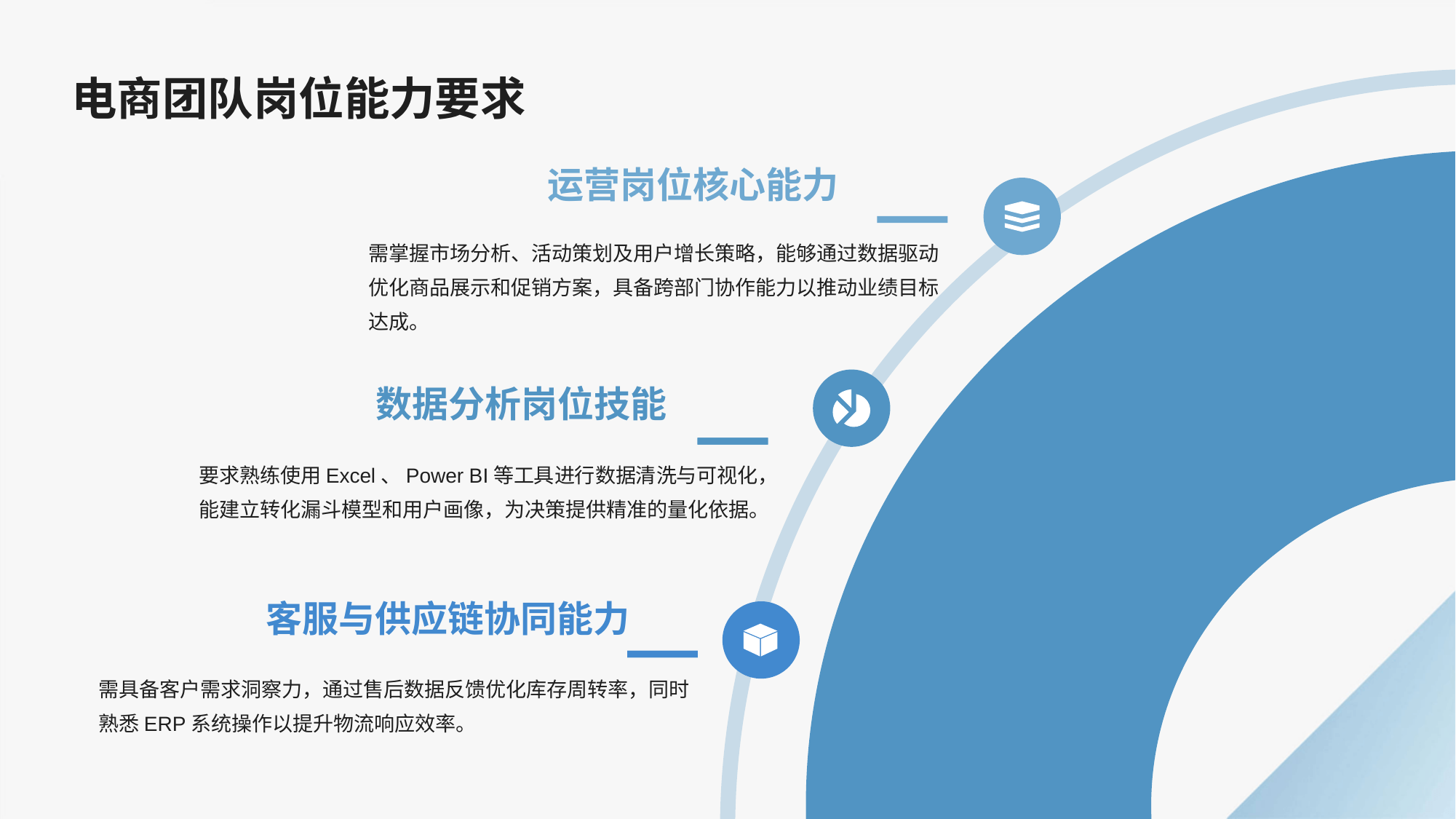

电商团队岗位能力要求

运营岗位核心能力

需掌握市场分析、活动策划及用户增长策略，能够通过数据驱动优化商品展示和促销方案，具备跨部门协作能力以推动业绩目标达成。

数据分析岗位技能

要求熟练使用Excel、Power BI等工具进行数据清洗与可视化，能建立转化漏斗模型和用户画像，为决策提供精准的量化依据。
客服与供应链协同能力

需具备客户需求洞察力，通过售后数据反馈优化库存周转率，同时熟悉ERP系统操作以提升物流响应效率。